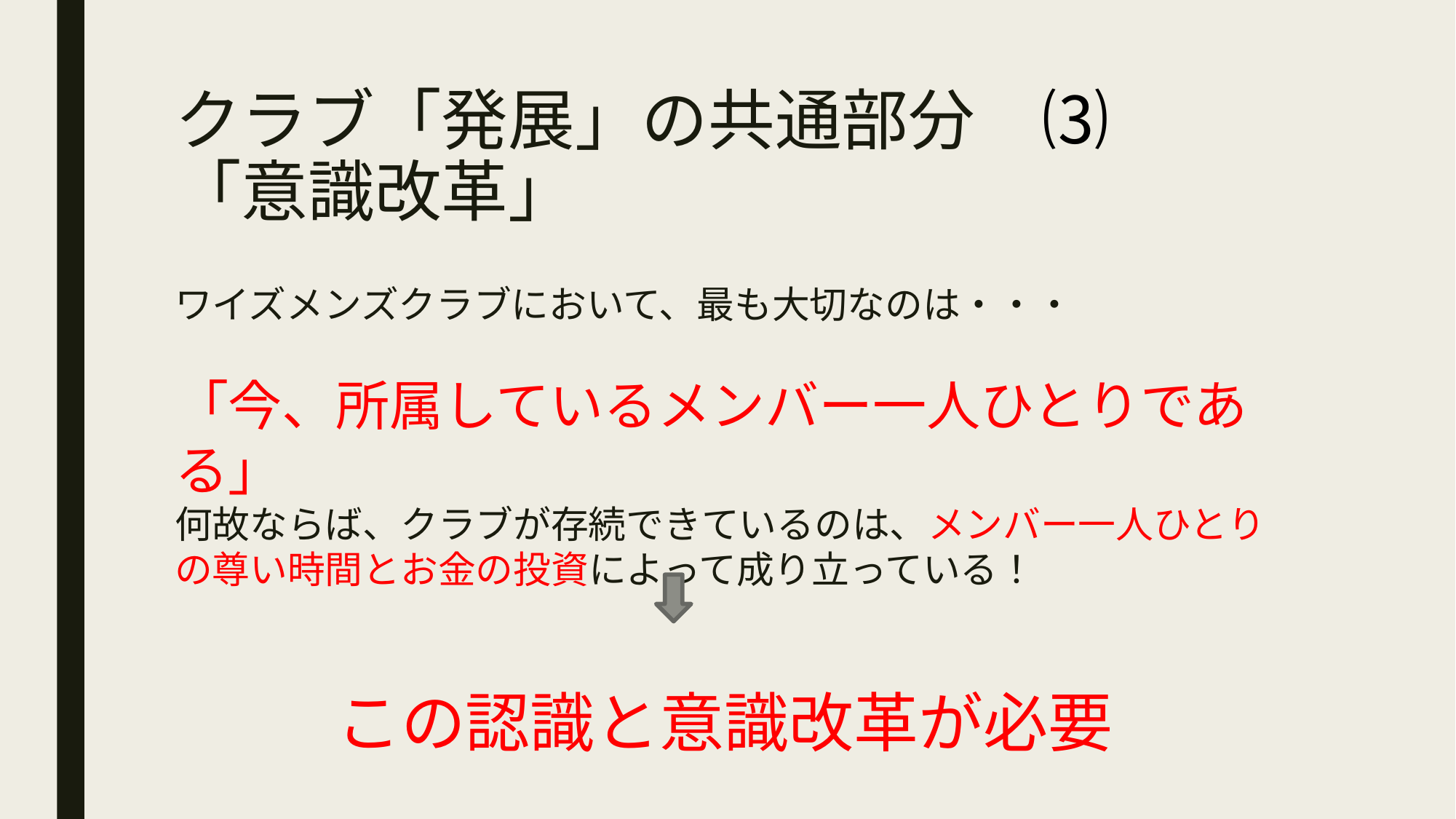

# クラブ「発展」の共通部分　⑶ 「意識改革」
ワイズメンズクラブにおいて、最も大切なのは・・・

「今、所属しているメンバー一人ひとりである」
何故ならば、クラブが存続できているのは、メンバー一人ひとりの尊い時間とお金の投資によって成り立っている！

　　　この認識と意識改革が必要